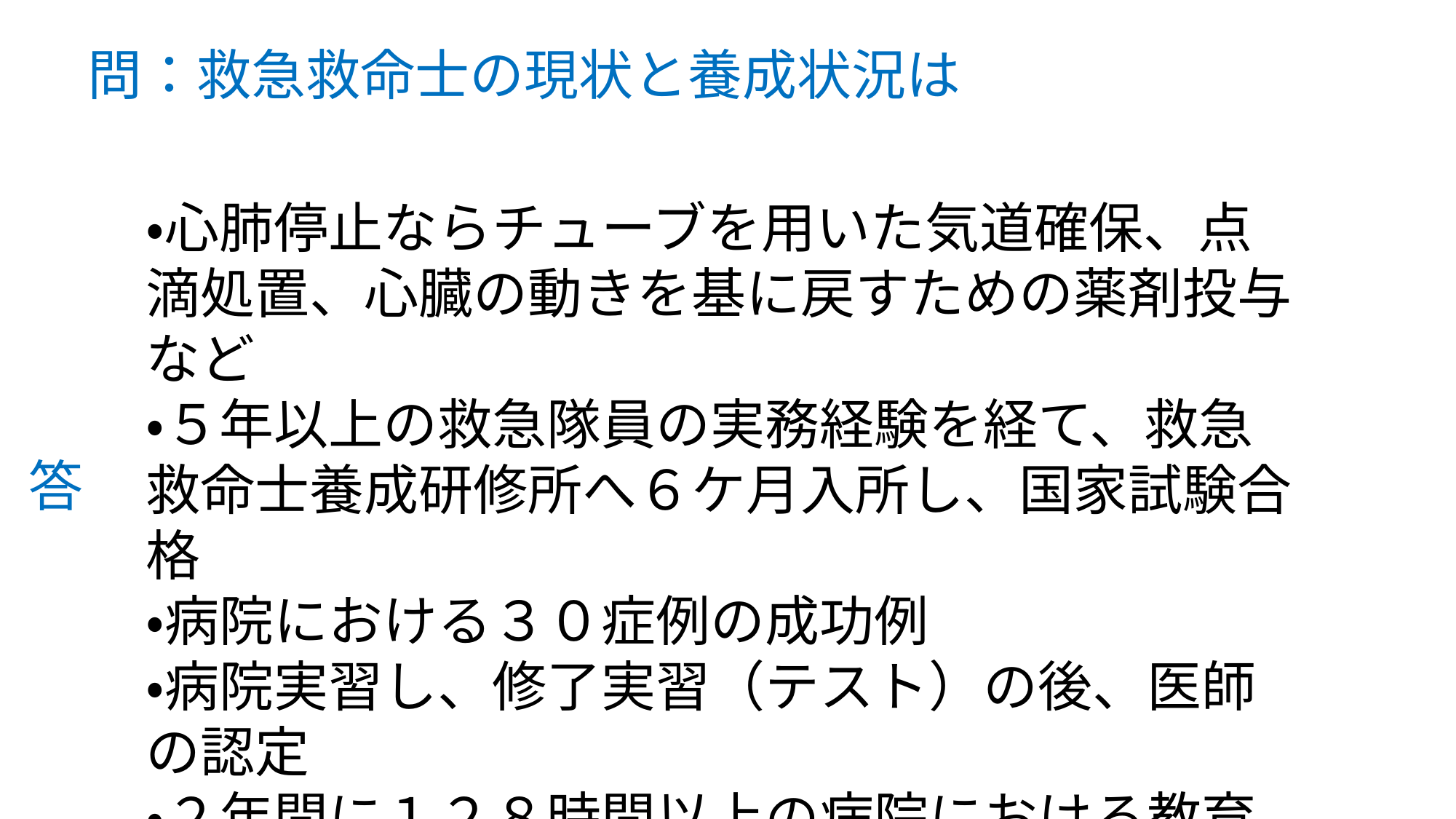

問：救急救命士の現状と養成状況は
・心肺停止ならチューブを用いた気道確保、点滴処置、心臓の動きを基に戻すための薬剤投与など
・５年以上の救急隊員の実務経験を経て、救急救命士養成研修所へ６ケ月入所し、国家試験合格
・病院における３０症例の成功例
・病院実習し、修了実習（テスト）の後、医師の認定
・２年間に１２８時間以上の病院における教育
・平成２９年度：救急救命士養成研修所へ１名派遣
答